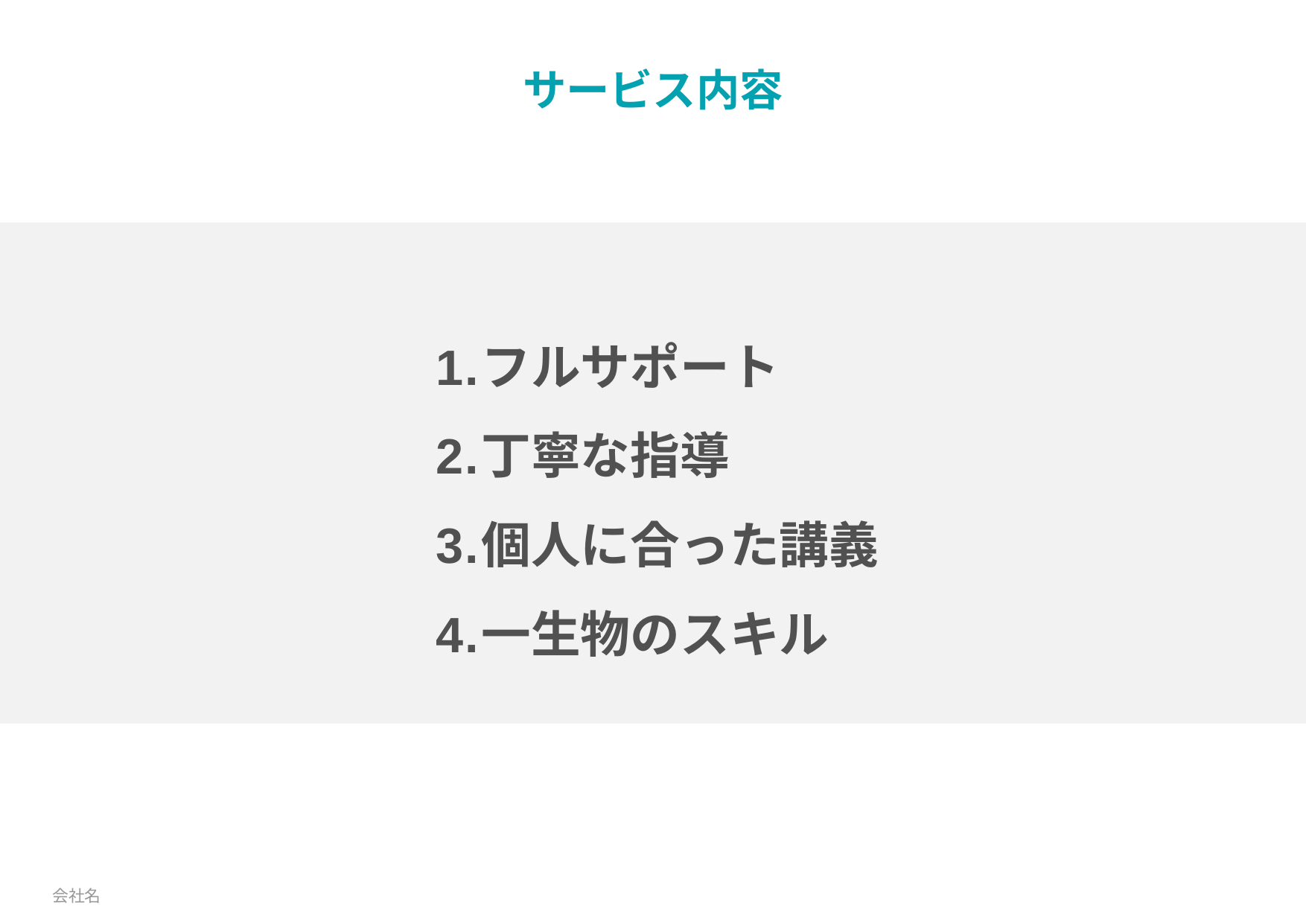

# サービス内容

フルサポート
丁寧な指導
個人に合った講義
一生物のスキル

会社名